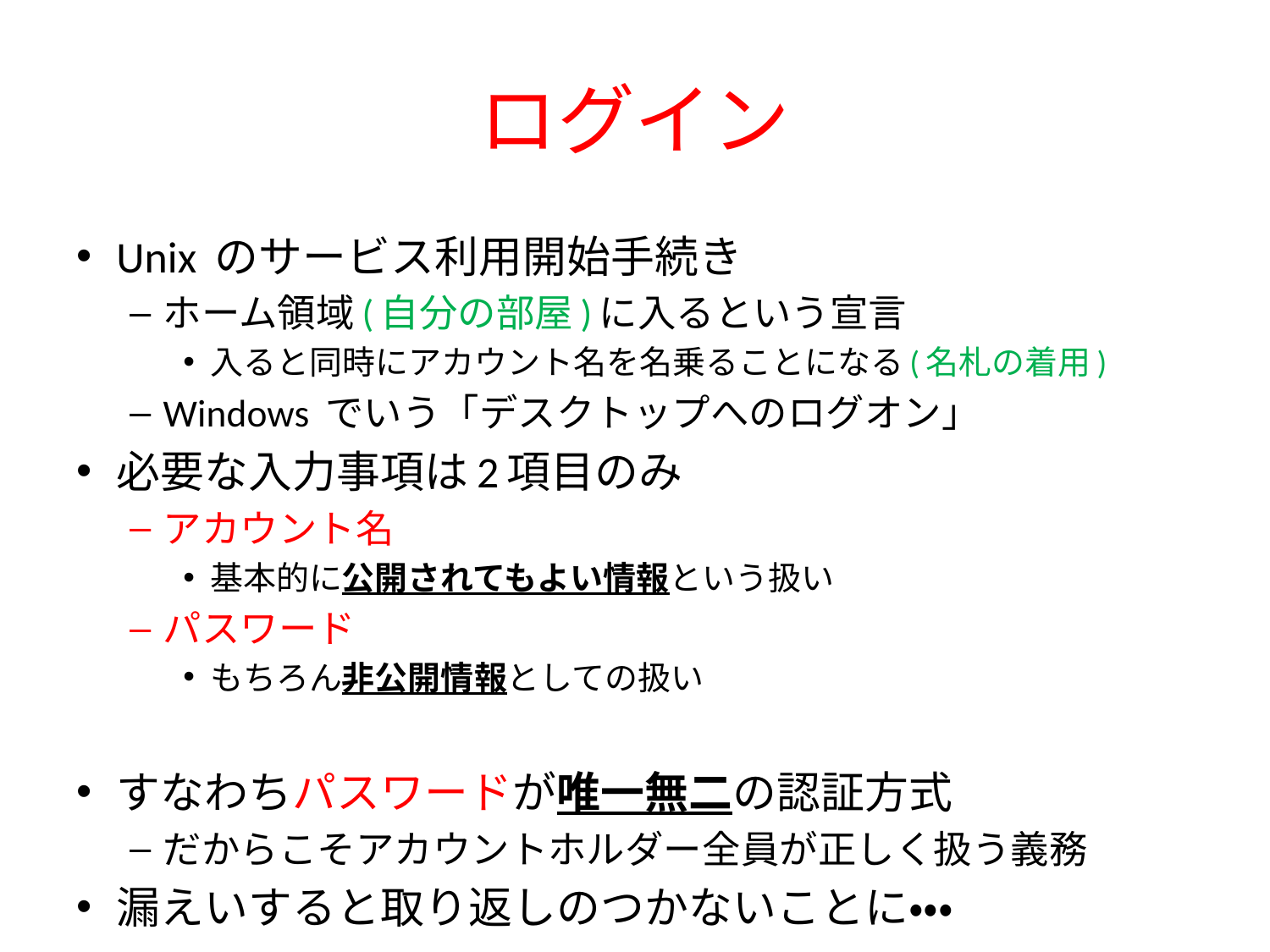

# ログイン
Unix のサービス利用開始手続き
ホーム領域(自分の部屋)に入るという宣言
入ると同時にアカウント名を名乗ることになる(名札の着用)
Windows でいう「デスクトップへのログオン」
必要な入力事項は2項目のみ
アカウント名
基本的に公開されてもよい情報という扱い
パスワード
もちろん非公開情報としての扱い

すなわちパスワードが唯一無二の認証方式
だからこそアカウントホルダー全員が正しく扱う義務
漏えいすると取り返しのつかないことに・・・